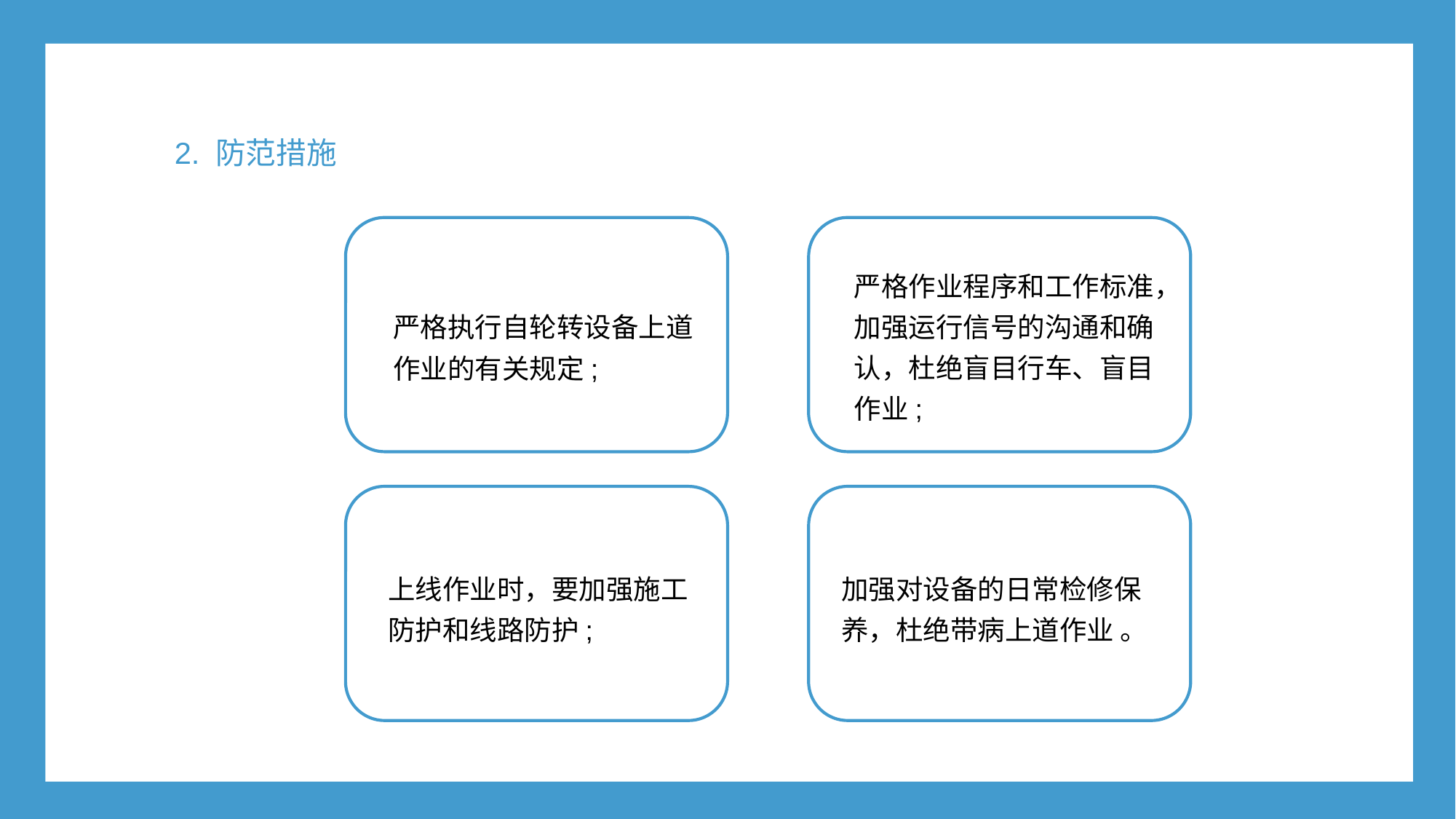

2. 防范措施

严格执行自轮转设备上道作业的有关规定;

严格作业程序和工作标准，加强运行信号的沟通和确认，杜绝盲目行车、盲目作业;

上线作业时，要加强施工防护和线路防护;

加强对设备的日常检修保养，杜绝带病上道作业 。